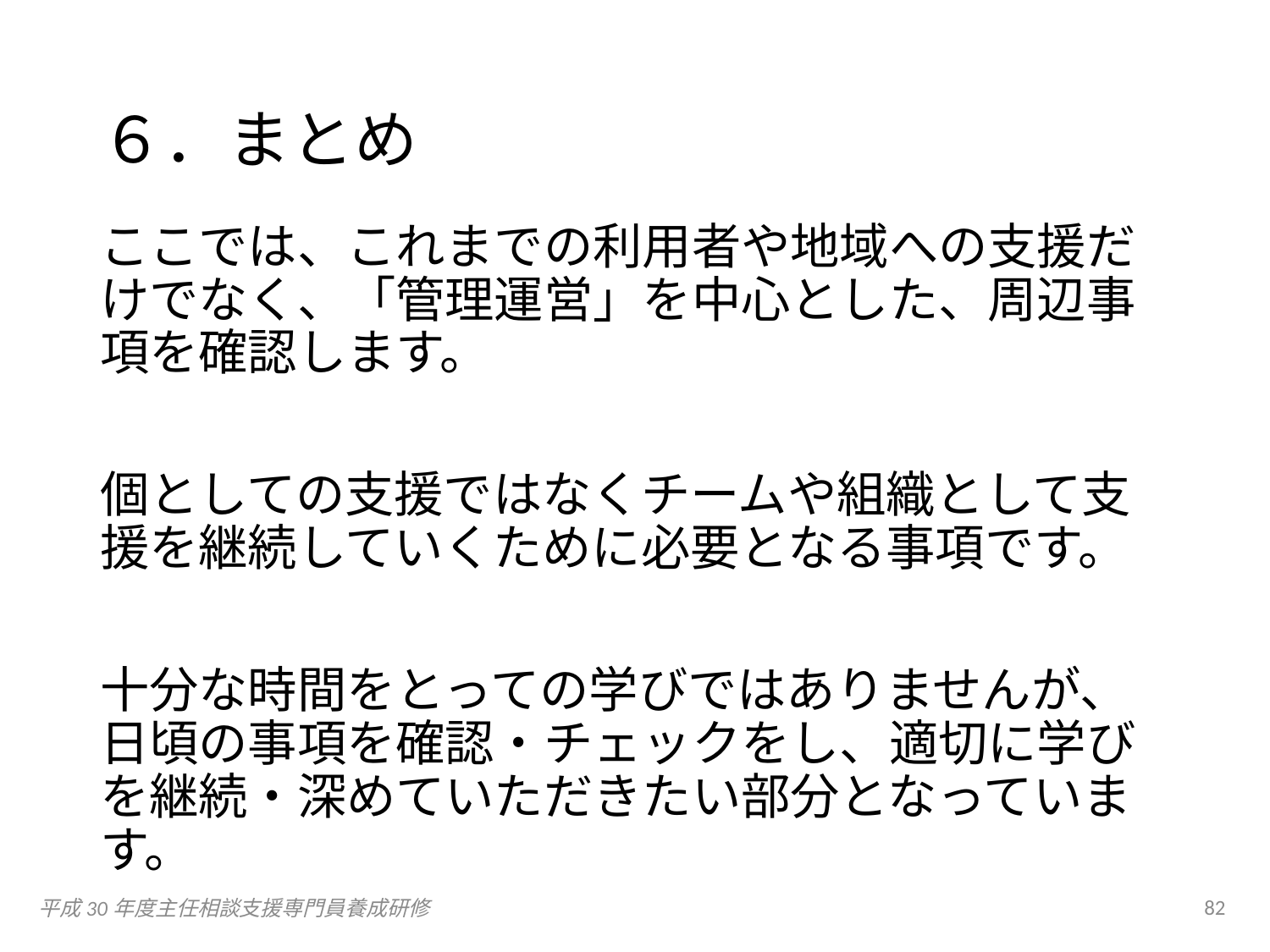

# ６．まとめ
ここでは、これまでの利用者や地域への支援だけでなく、「管理運営」を中心とした、周辺事項を確認します。

個としての支援ではなくチームや組織として支援を継続していくために必要となる事項です。

十分な時間をとっての学びではありませんが、日頃の事項を確認・チェックをし、適切に学びを継続・深めていただきたい部分となっています。

82
平成30年度主任相談支援専門員養成研修